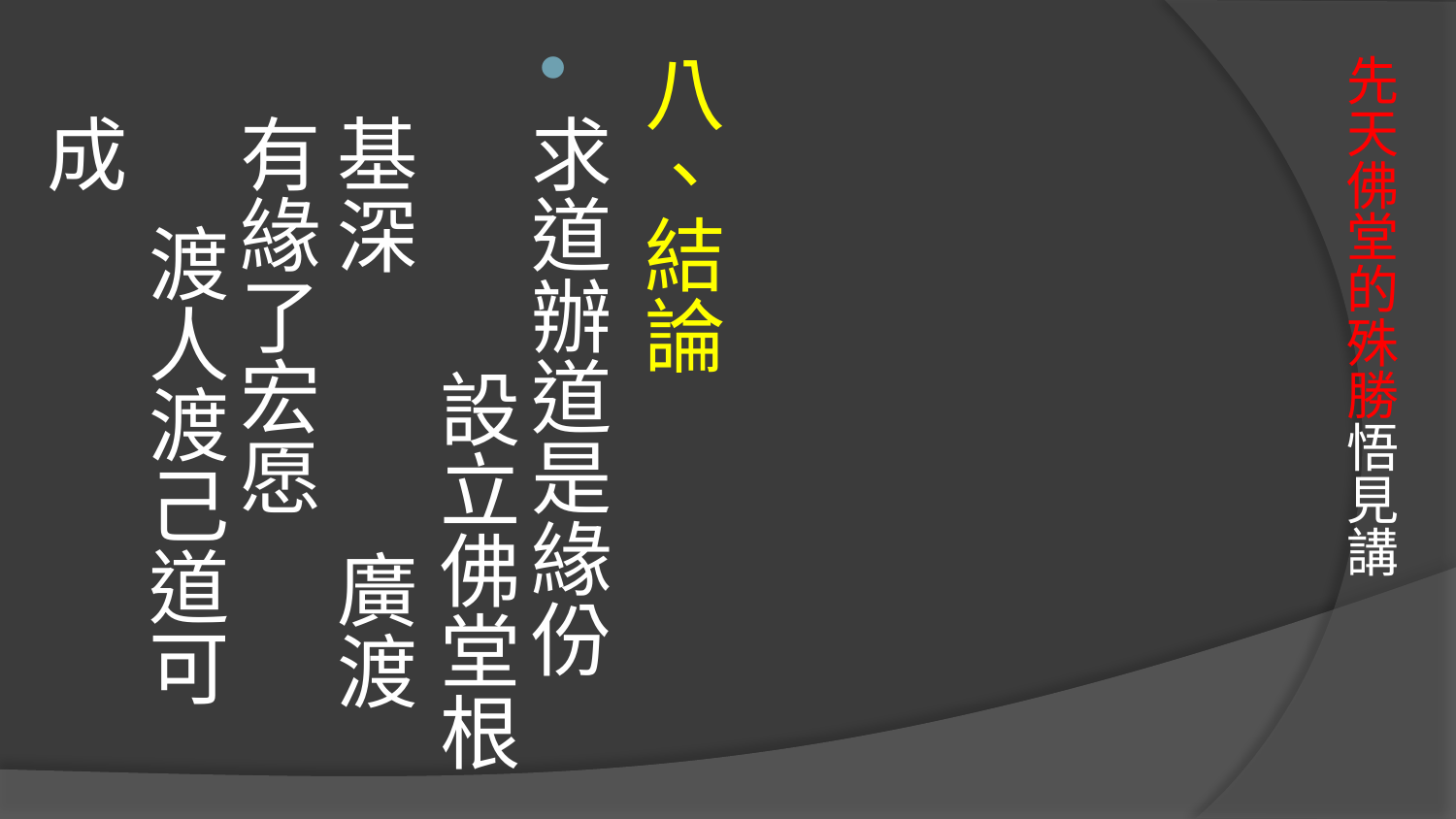

八、結論
求道辦道是緣份                    設立佛堂根基深               廣渡有緣了宏愿                     渡人渡己道可成
# 先天佛堂的殊勝悟見講